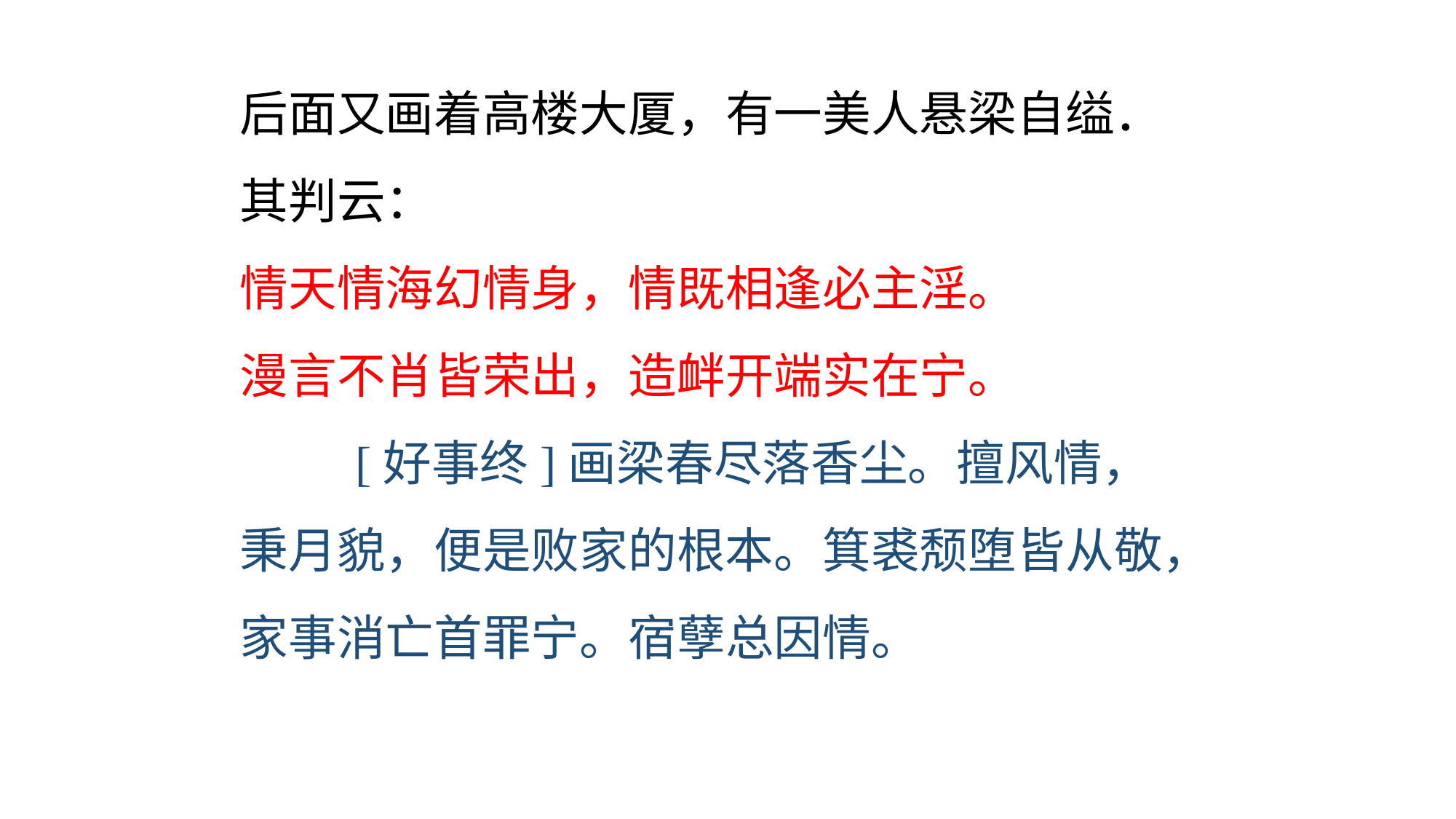

后面又画着高楼大厦，有一美人悬梁自缢．其判云：
情天情海幻情身，情既相逢必主淫。
漫言不肖皆荣出，造衅开端实在宁。
 　   [好事终]画梁春尽落香尘。擅风情，秉月貌，便是败家的根本。箕裘颓堕皆从敬，家事消亡首罪宁。宿孽总因情。